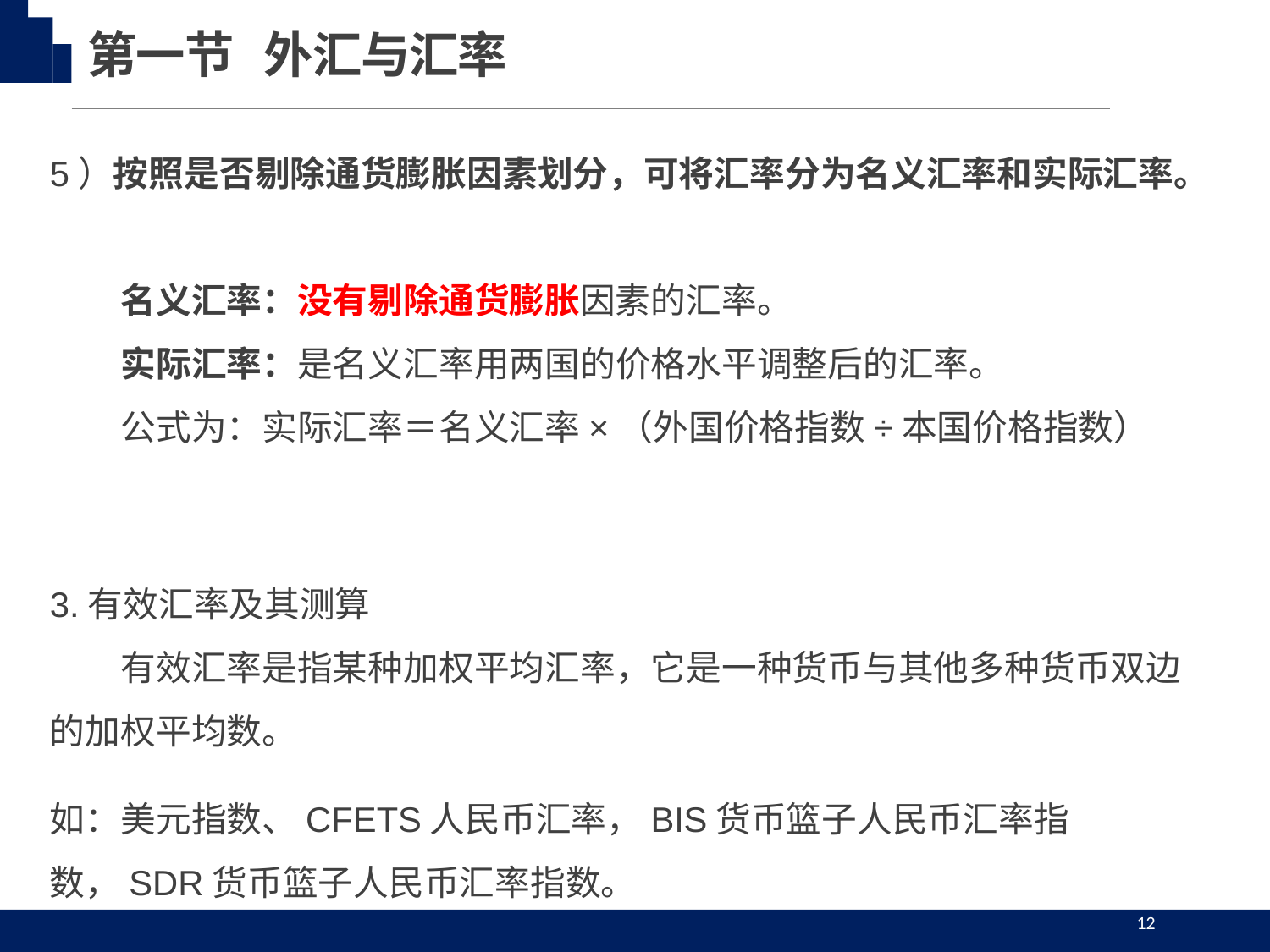

第一节   外汇与汇率
5）按照是否剔除通货膨胀因素划分，可将汇率分为名义汇率和实际汇率。
　　名义汇率：没有剔除通货膨胀因素的汇率。
　　实际汇率：是名义汇率用两国的价格水平调整后的汇率。
　　公式为：实际汇率＝名义汇率×（外国价格指数÷本国价格指数）

3.有效汇率及其测算
　　有效汇率是指某种加权平均汇率，它是一种货币与其他多种货币双边的加权平均数。
如：美元指数、CFETS人民币汇率，BIS货币篮子人民币汇率指数，SDR货币篮子人民币汇率指数。

12